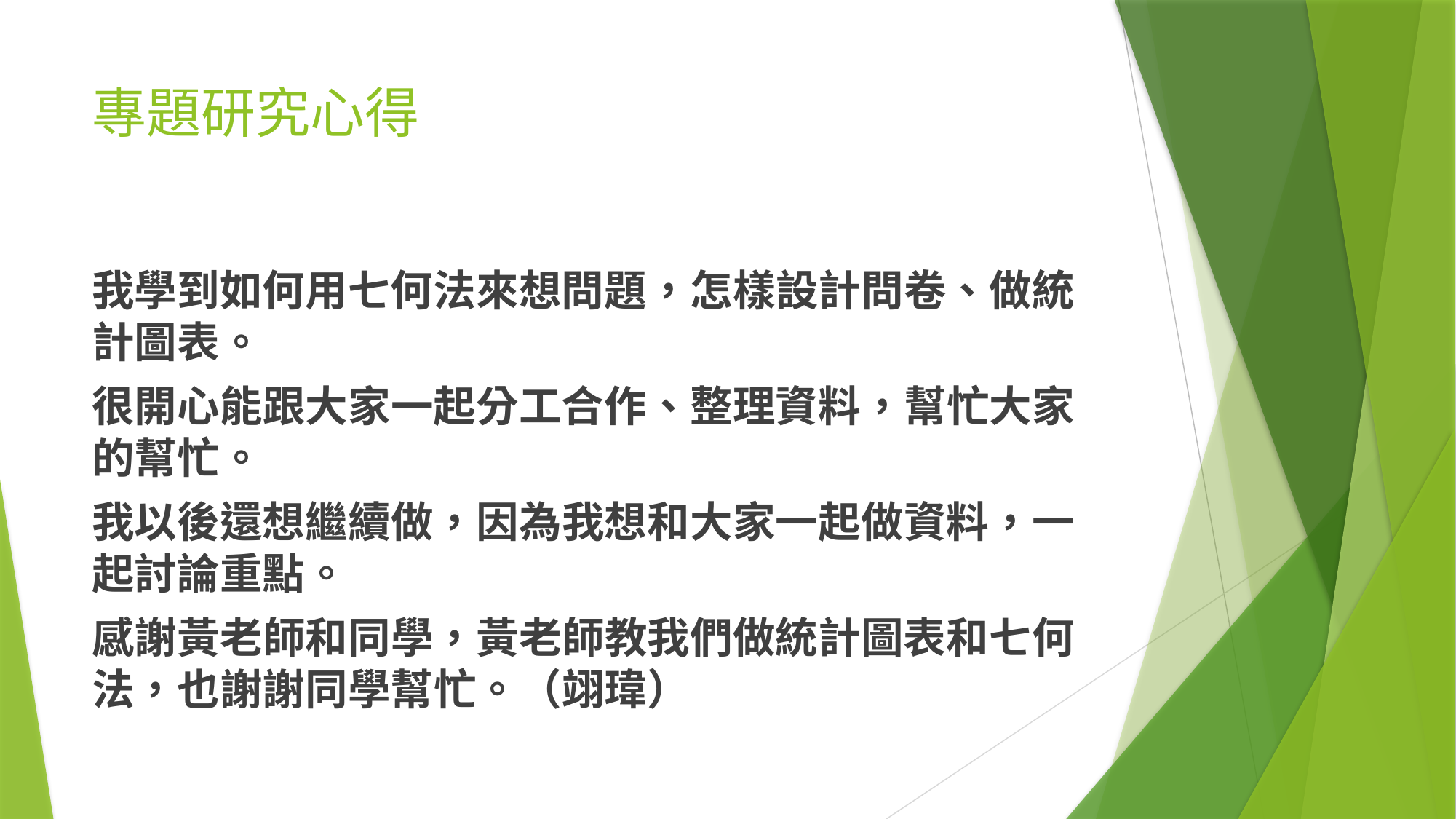

# 專題研究心得
我學到如何用七何法來想問題，怎樣設計問卷、做統計圖表。
很開心能跟大家一起分工合作、整理資料，幫忙大家的幫忙。
我以後還想繼續做，因為我想和大家一起做資料，一起討論重點。
感謝黃老師和同學，黃老師教我們做統計圖表和七何法，也謝謝同學幫忙。（翊瑋）